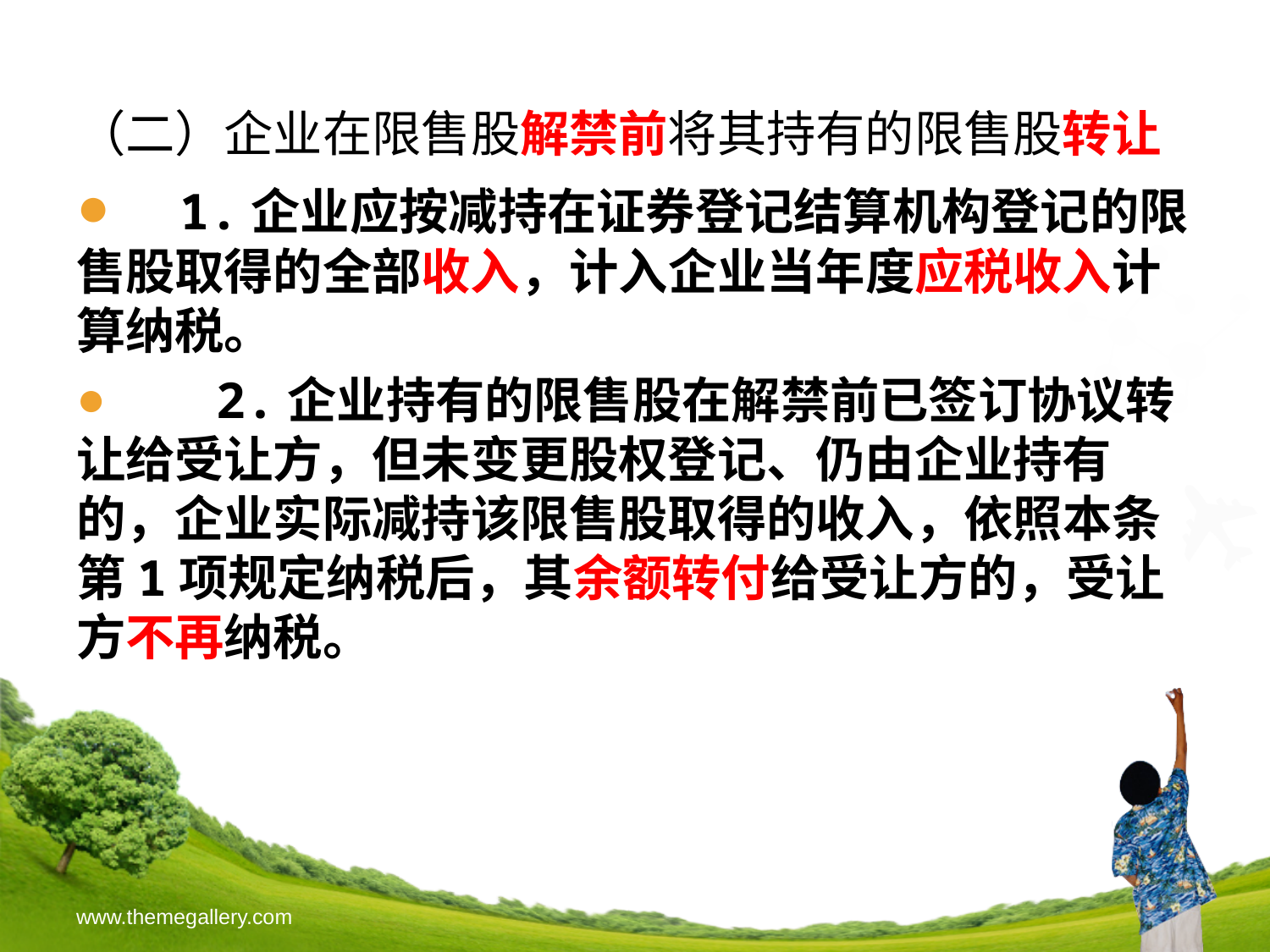

（二）企业在限售股解禁前将其持有的限售股转让
　1.企业应按减持在证券登记结算机构登记的限售股取得的全部收入，计入企业当年度应税收入计算纳税。
　　2.企业持有的限售股在解禁前已签订协议转让给受让方，但未变更股权登记、仍由企业持有的，企业实际减持该限售股取得的收入，依照本条第1项规定纳税后，其余额转付给受让方的，受让方不再纳税。

www.themegallery.com